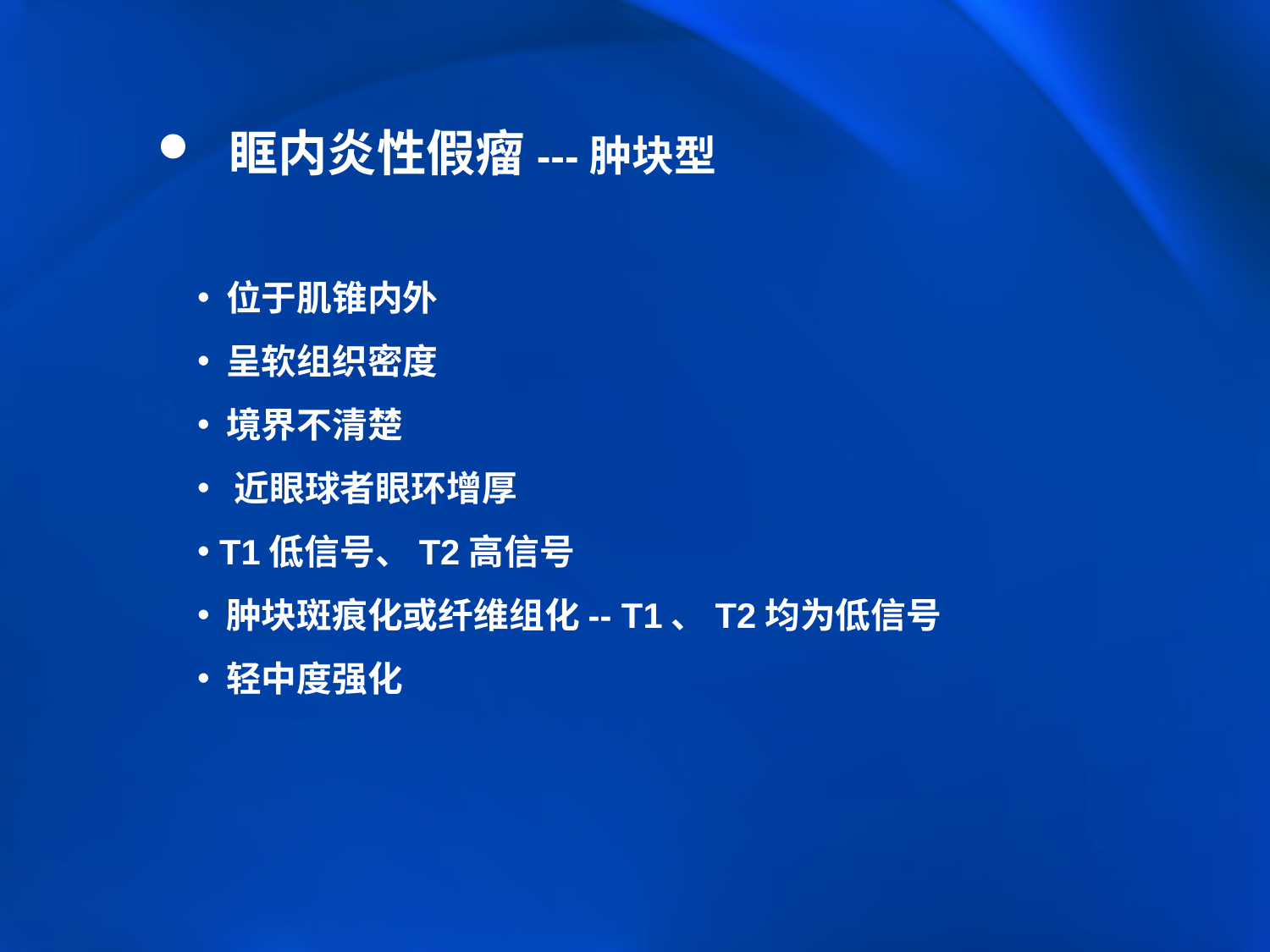

眶内炎性假瘤---肿块型

 位于肌锥内外
 呈软组织密度
 境界不清楚
  近眼球者眼环增厚
 T1低信号、T2高信号
 肿块斑痕化或纤维组化-- T1、T2均为低信号
 轻中度强化